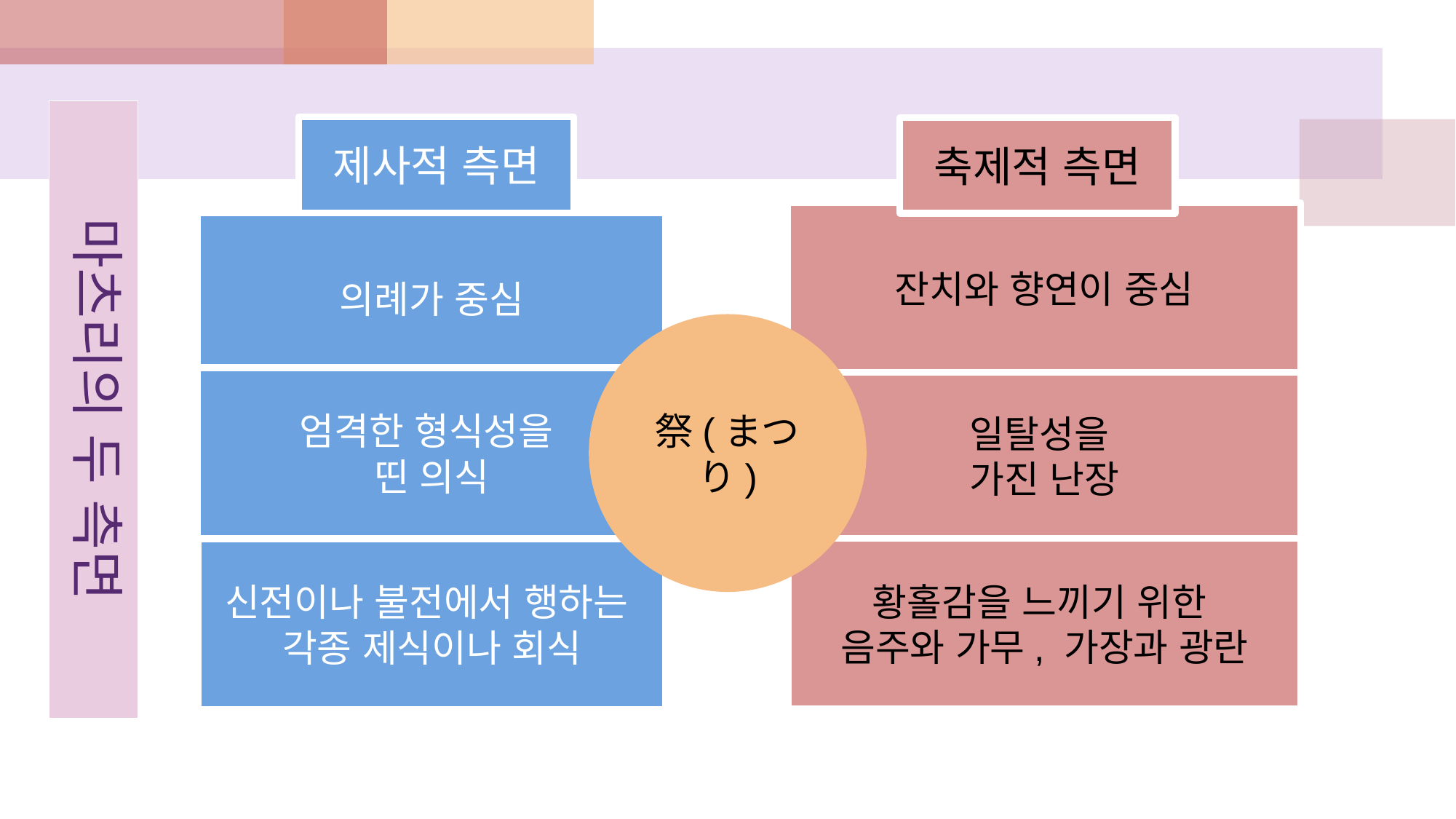

마츠리의 두 측면
제사적 측면
축제적 측면
잔치와 향연이 중심
의례가 중심
祭(まつり)
엄격한 형식성을
띤 의식
일탈성을
가진 난장
황홀감을 느끼기 위한
음주와 가무, 가장과 광란
신전이나 불전에서 행하는
각종 제식이나 회식